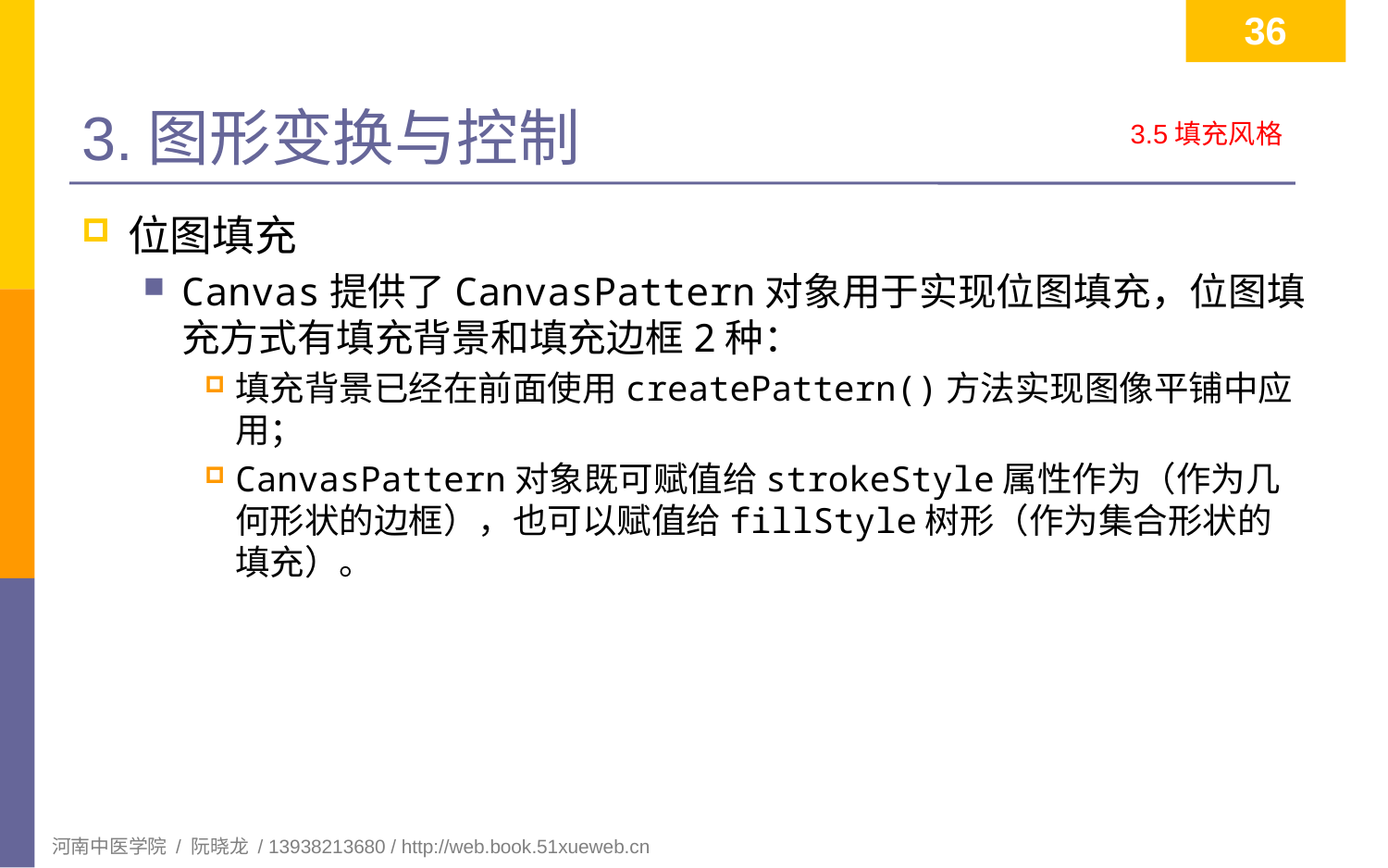

36
# 3.图形变换与控制
3.5填充风格
位图填充
Canvas提供了CanvasPattern对象用于实现位图填充，位图填充方式有填充背景和填充边框2种：
填充背景已经在前面使用createPattern()方法实现图像平铺中应用；
CanvasPattern对象既可赋值给strokeStyle属性作为（作为几何形状的边框），也可以赋值给fillStyle树形（作为集合形状的填充）。